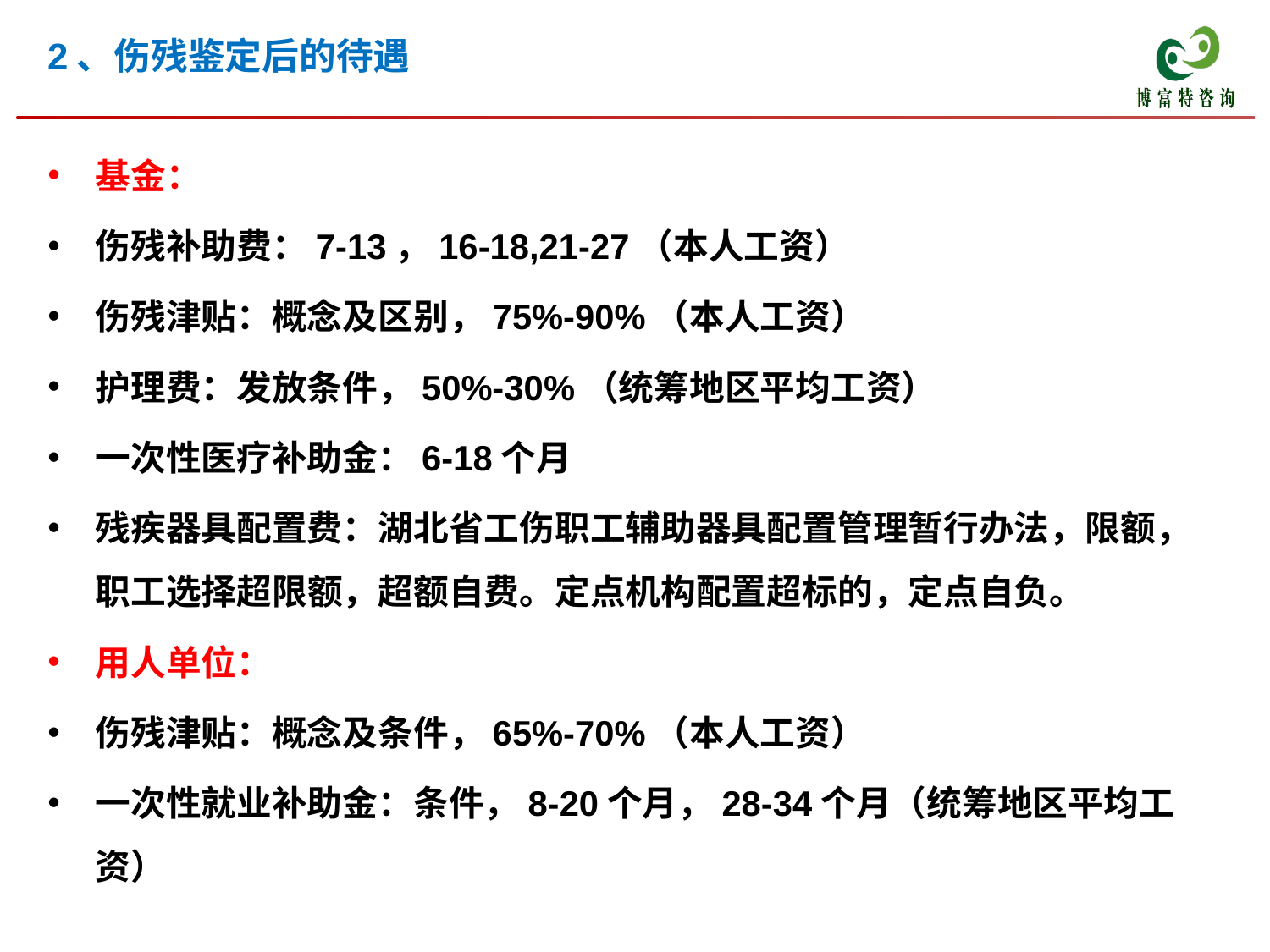

# 2、伤残鉴定后的待遇
基金：
伤残补助费：7-13，16-18,21-27（本人工资）
伤残津贴：概念及区别，75%-90%（本人工资）
护理费：发放条件，50%-30%（统筹地区平均工资）
一次性医疗补助金：6-18个月
残疾器具配置费：湖北省工伤职工辅助器具配置管理暂行办法，限额，职工选择超限额，超额自费。定点机构配置超标的，定点自负。
用人单位：
伤残津贴：概念及条件，65%-70%（本人工资）
一次性就业补助金：条件，8-20个月，28-34个月（统筹地区平均工资）